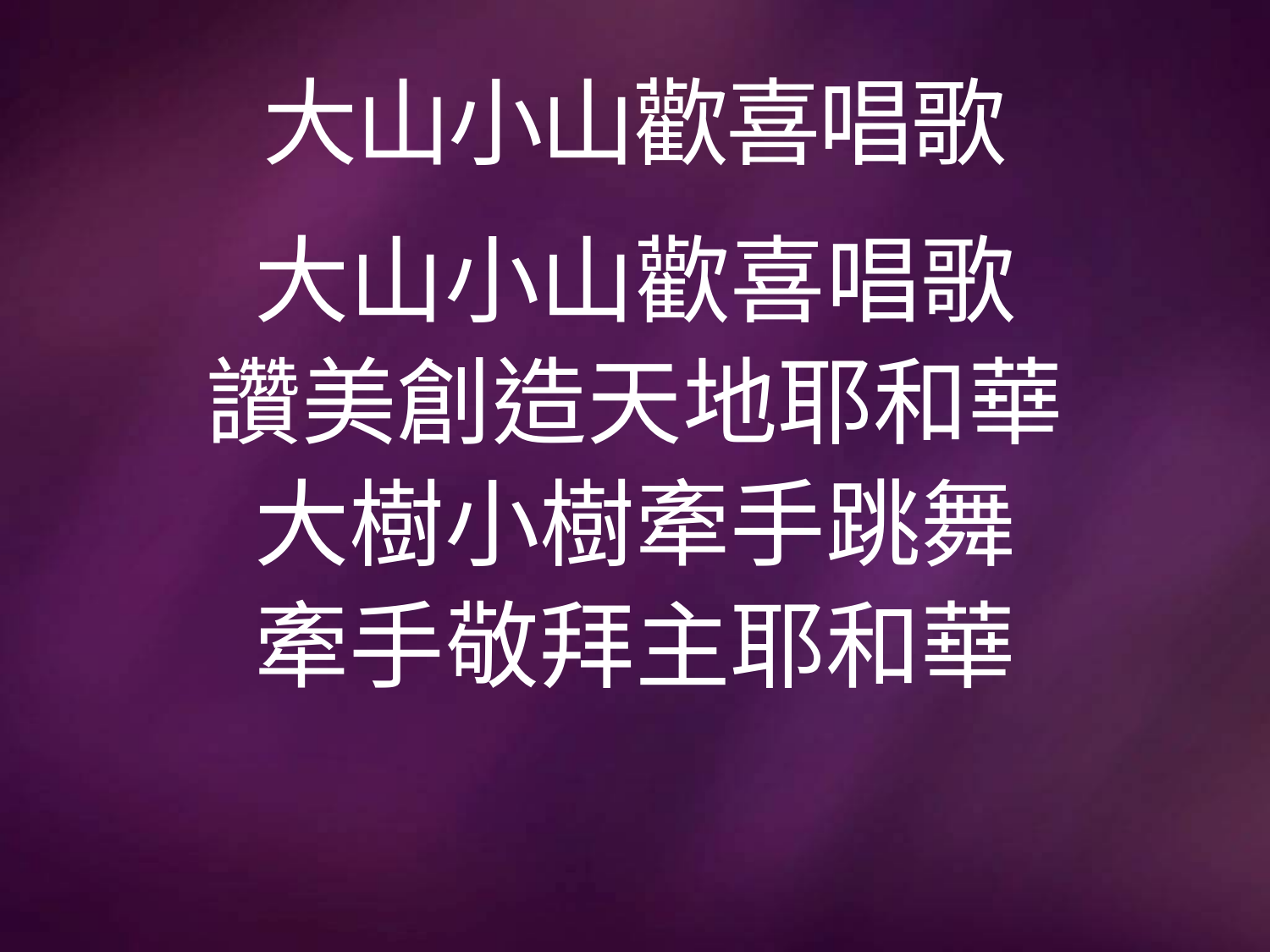

# 大山小山歡喜唱歌
大山小山歡喜唱歌
讚美創造天地耶和華
大樹小樹牽手跳舞
牽手敬拜主耶和華